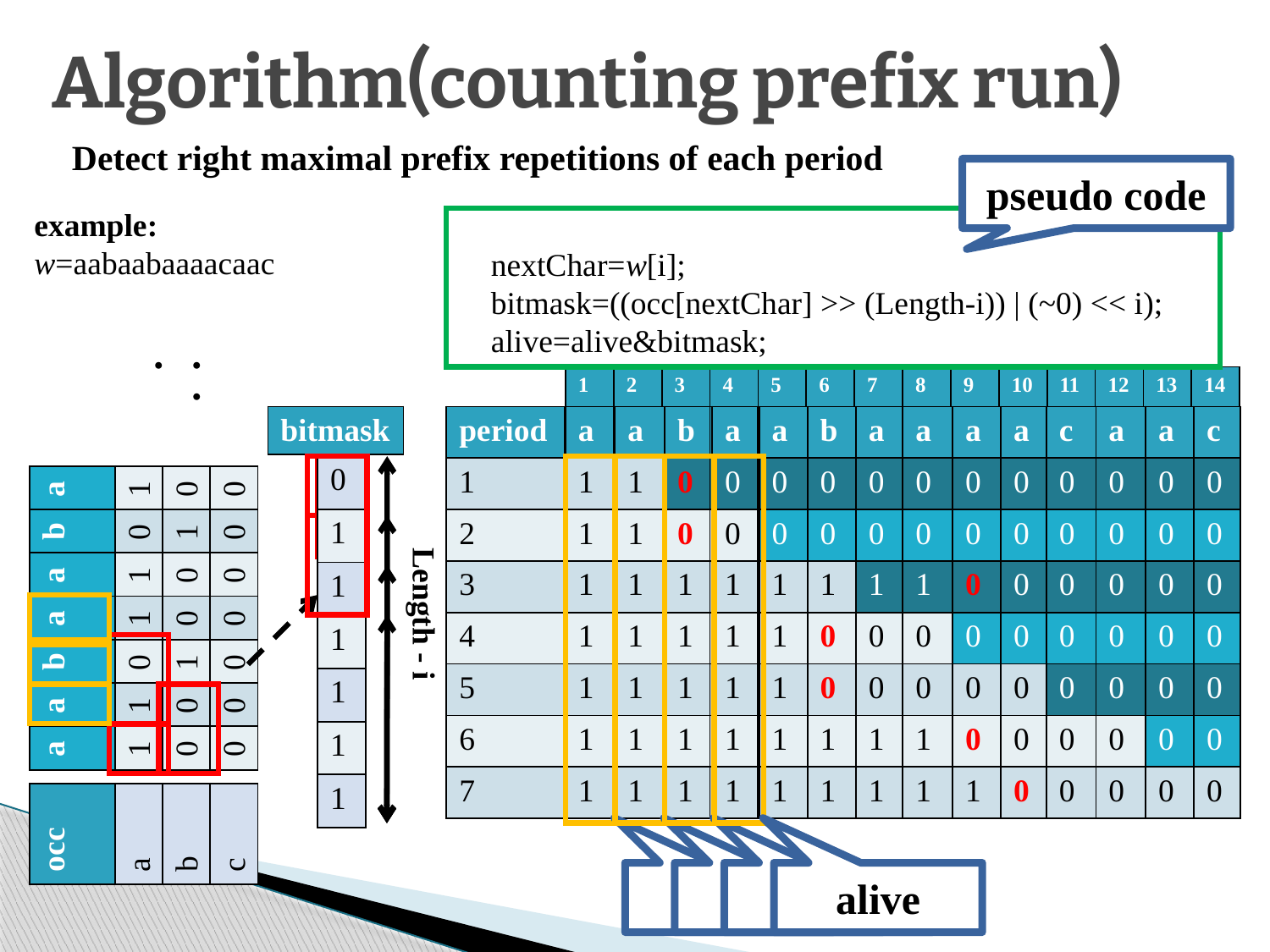

# Algorithm(counting prefix run)
Detect right maximal prefix repetitions of each period
pseudo code
example:
w=aabaabaaaacaac

nextChar=w[i];
bitmask=((occ[nextChar] >> (Length-i)) | (~0) << i);
alive=alive&bitmask;
・・・
| 1 | 2 | 3 | 4 | 5 | 6 | 7 | 8 | 9 | 10 | 11 | 12 | 13 | 14 |
| --- | --- | --- | --- | --- | --- | --- | --- | --- | --- | --- | --- | --- | --- |
| bitmask |
| --- |
| period | a | a | b | a | a | b | a | a | a | a | c | a | a | c |
| --- | --- | --- | --- | --- | --- | --- | --- | --- | --- | --- | --- | --- | --- | --- |
| 1 |  |  |  |  |  |  |  |  |  |  |  |  |  |  |
| 2 |  |  |  |  |  |  |  |  |  |  |  |  |  |  |
| 3 |  |  |  |  |  |  |  |  |  |  |  |  |  |  |
| 4 |  |  |  |  |  |  |  |  |  |  |  |  |  |  |
| 5 |  |  |  |  |  |  |  |  |  |  |  |  |  |  |
| 6 |  |  |  |  |  |  |  |  |  |  |  |  |  |  |
| 7 |  |  |  |  |  |  |  |  |  |  |  |  |  |  |
| a |
| --- |
| 1 |
| 1 |
| 1 |
| 1 |
| 1 |
| 1 |
| 1 |
| a |
| --- |
| 1 |
| 1 |
| 1 |
| 1 |
| 1 |
| 1 |
| 1 |
| b |
| --- |
| 0 |
| 0 |
| 1 |
| 1 |
| 1 |
| 1 |
| 1 |
| a |
| --- |
| 0 |
| 0 |
| 1 |
| 1 |
| 1 |
| 1 |
| 1 |
| a | b | a | a | a | a | c | a | a | c |
| --- | --- | --- | --- | --- | --- | --- | --- | --- | --- |
| 0 | 0 | 0 | 0 | 0 | 0 | 0 | 0 | 0 | 0 |
| 0 | 0 | 0 | 0 | 0 | 0 | 0 | 0 | 0 | 0 |
| 1 | 1 | 1 | 1 | 0 | 0 | 0 | 0 | 0 | 0 |
| 1 | 0 | 0 | 0 | 0 | 0 | 0 | 0 | 0 | 0 |
| 1 | 0 | 0 | 0 | 0 | 0 | 0 | 0 | 0 | 0 |
| 1 | 1 | 1 | 1 | 0 | 0 | 0 | 0 | 0 | 0 |
| 1 | 1 | 1 | 1 | 1 | 0 | 0 | 0 | 0 | 0 |

| 0 |
| --- |
| 0 |
| 1 |
| 1 |
| 1 |
| 1 |
| 1 |

| 0 |
| --- |
| 1 |
| 1 |
| 1 |
| 1 |
| 1 |
| 1 |

alive

alive

alive

alive
| a | 1 | 0 | 0 |
| --- | --- | --- | --- |
| b | 0 | 1 | 0 |
| a | 1 | 0 | 0 |
| a | 1 | 0 | 0 |
| b | 0 | 1 | 0 |
| a | 1 | 0 | 0 |
| a | 1 | 0 | 0 |
| 1 |
| --- |
| 1 |
| 1 |
| 1 |
| 1 |
| 1 |
| 1 |
Length - i

| occ | a | b | c |
| --- | --- | --- | --- |